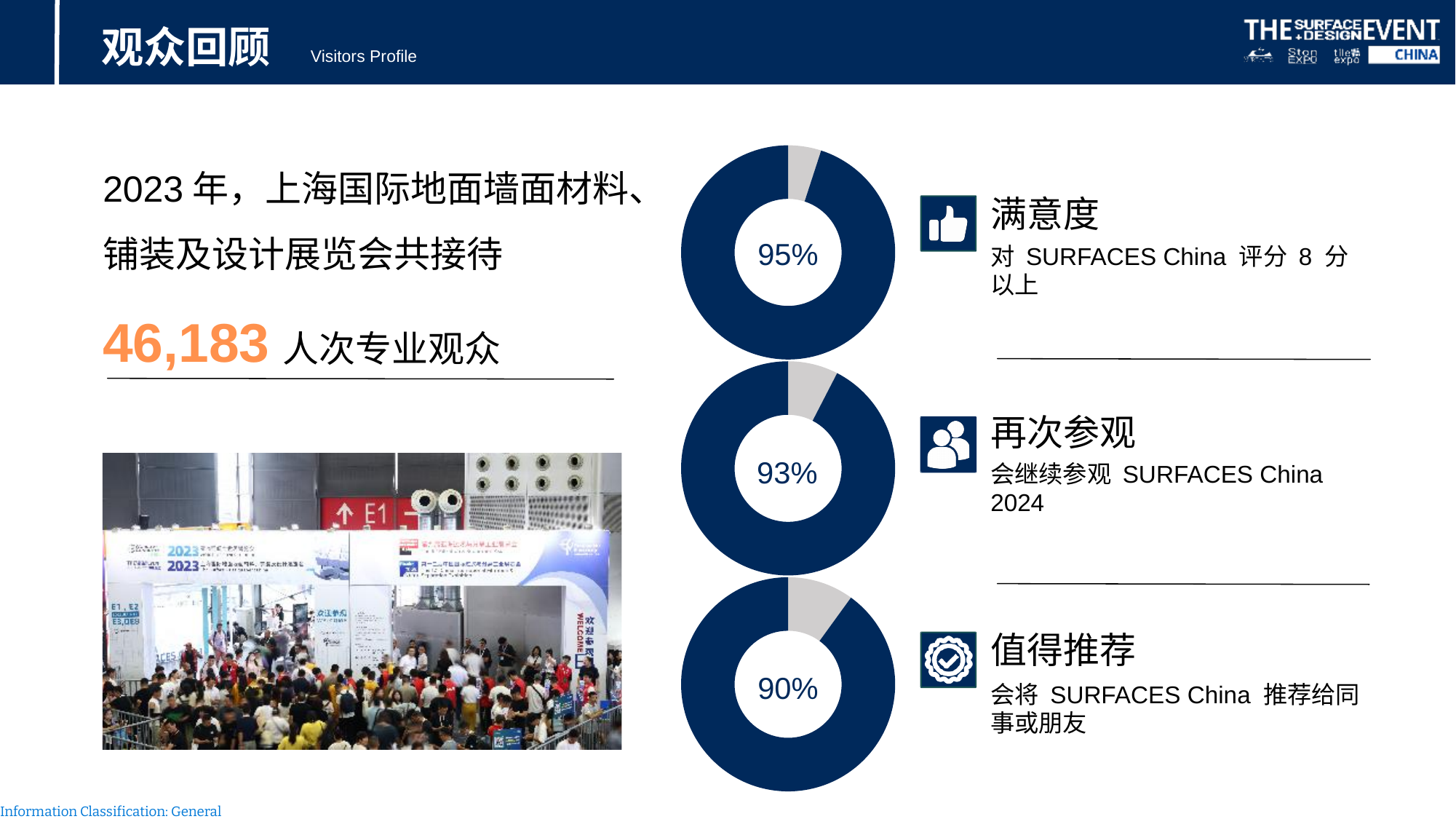

工作计划安排
观众回顾
01
Visitors Profile
WORK SCHEDULE

### Chart

| Category | 列1 |
|---|---|
|  | 0.5 |
|  | 9.5 |
2023年，上海国际地面墙面材料、铺装及设计展览会共接待 46,183人次专业观众
满意度

95%
对 SURFACES China 评分 8 分以上

### Chart

| Category | 列1 |
|---|---|
|  | 0.75 |
|  | 9.15 |

再次参观

93%
会继续参观 SURFACES China 2024

### Chart

| Category | 列1 |
|---|---|
|  | 1.0 |
|  | 9.0 |
值得推荐

90%
会将 SURFACES China 推荐给同事或朋友